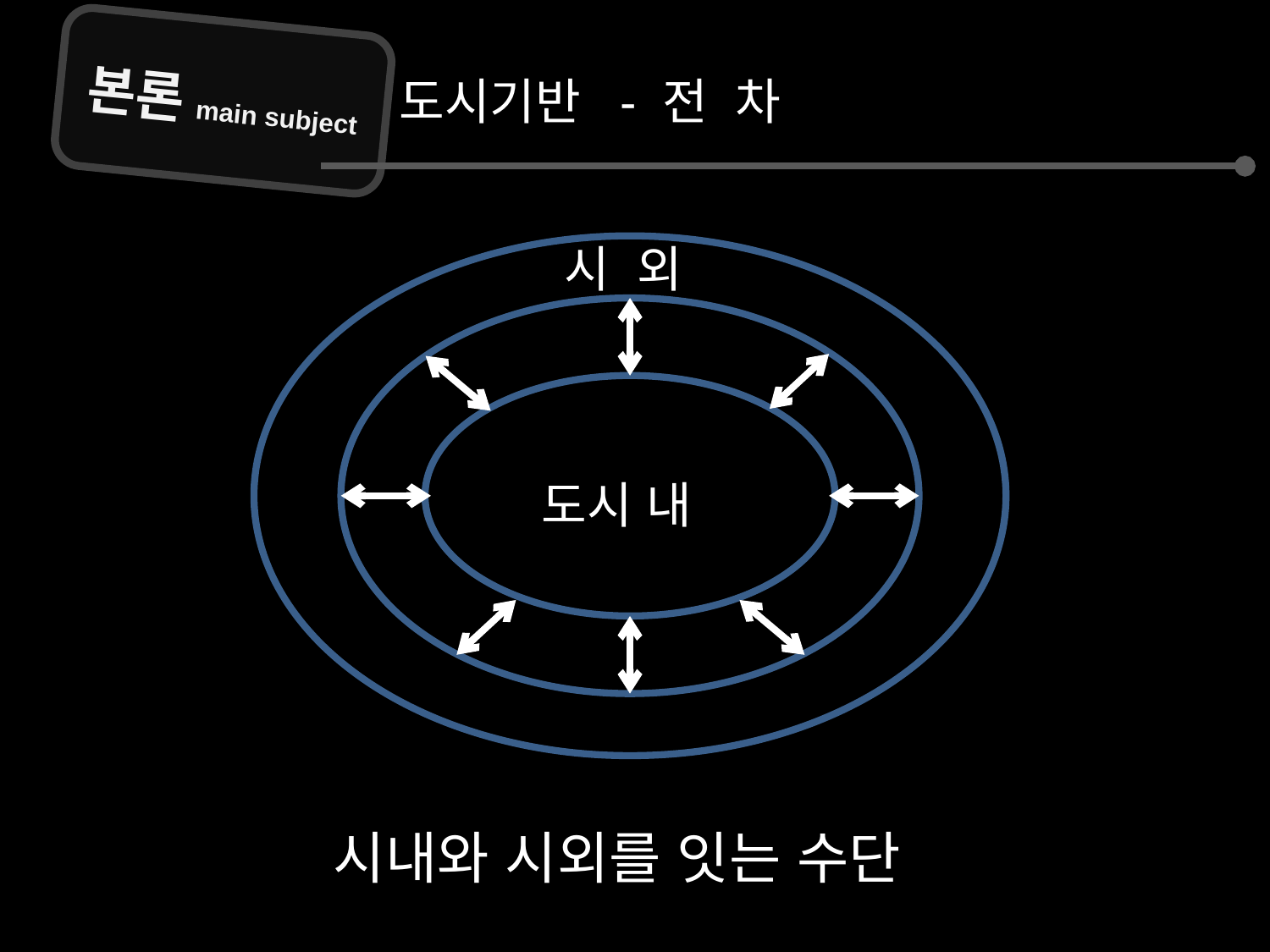

본론main subject
도시기반  - 전  차
시  외

도시 내
시내와 시외를 잇는 수단